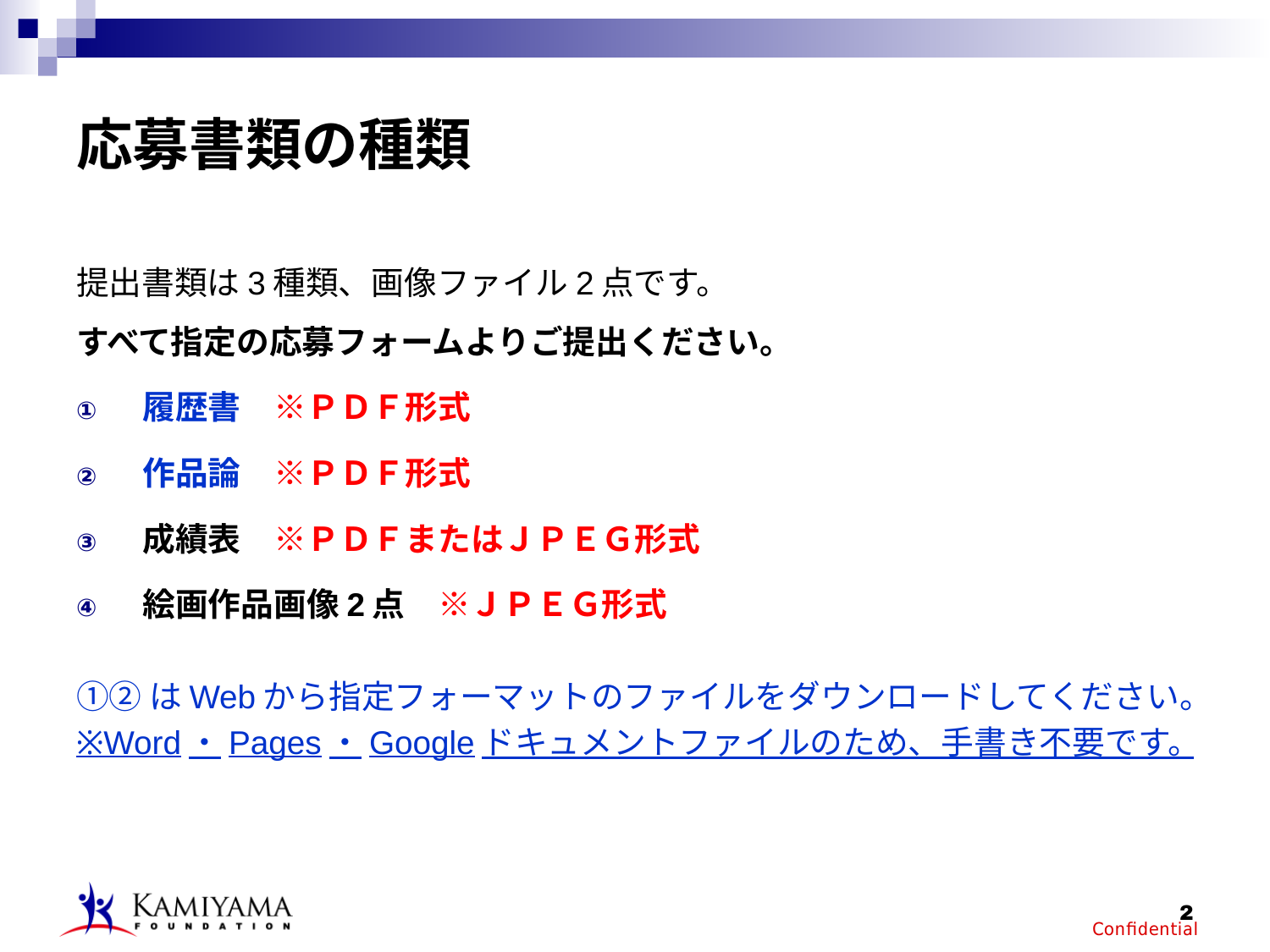

# 応募書類の種類
提出書類は3種類、画像ファイル2点です。
すべて指定の応募フォームよりご提出ください。
履歴書　※ＰＤＦ形式
作品論　※ＰＤＦ形式
成績表　※ＰＤＦまたはＪＰＥＧ形式
絵画作品画像2点　※ＪＰＥＧ形式

①②はWebから指定フォーマットのファイルをダウンロードしてください。
※Word・Pages・Googleドキュメントファイルのため、手書き不要です。
2